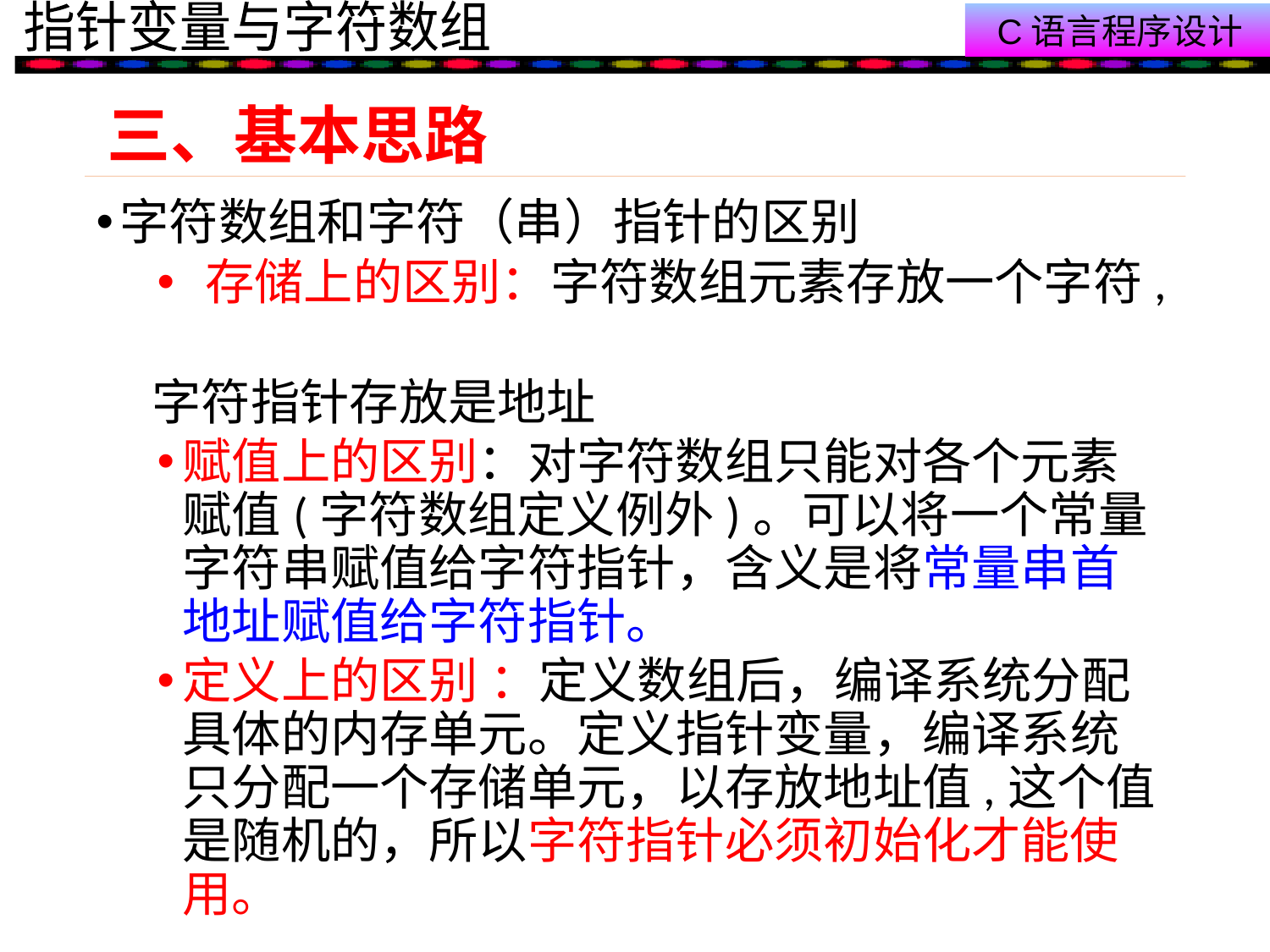

# 三、基本思路
字符数组和字符（串）指针的区别
 存储上的区别：字符数组元素存放一个字符,
    字符指针存放是地址
赋值上的区别：对字符数组只能对各个元素赋值(字符数组定义例外)。可以将一个常量字符串赋值给字符指针，含义是将常量串首地址赋值给字符指针。
定义上的区别 ：定义数组后，编译系统分配具体的内存单元。定义指针变量，编译系统只分配一个存储单元，以存放地址值,这个值是随机的，所以字符指针必须初始化才能使用。